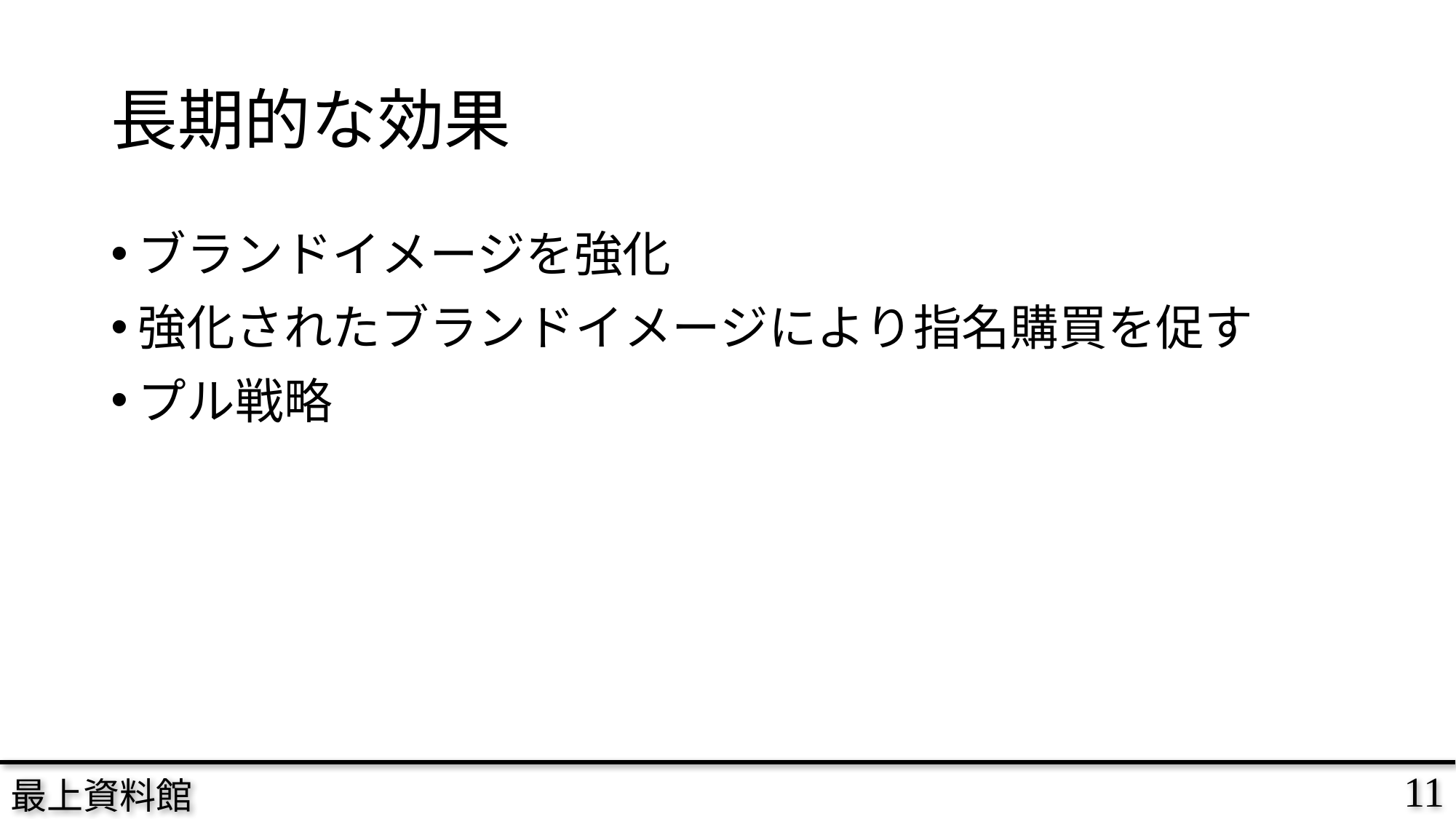

# 長期的な効果
ブランドイメージを強化
強化されたブランドイメージにより指名購買を促す
プル戦略